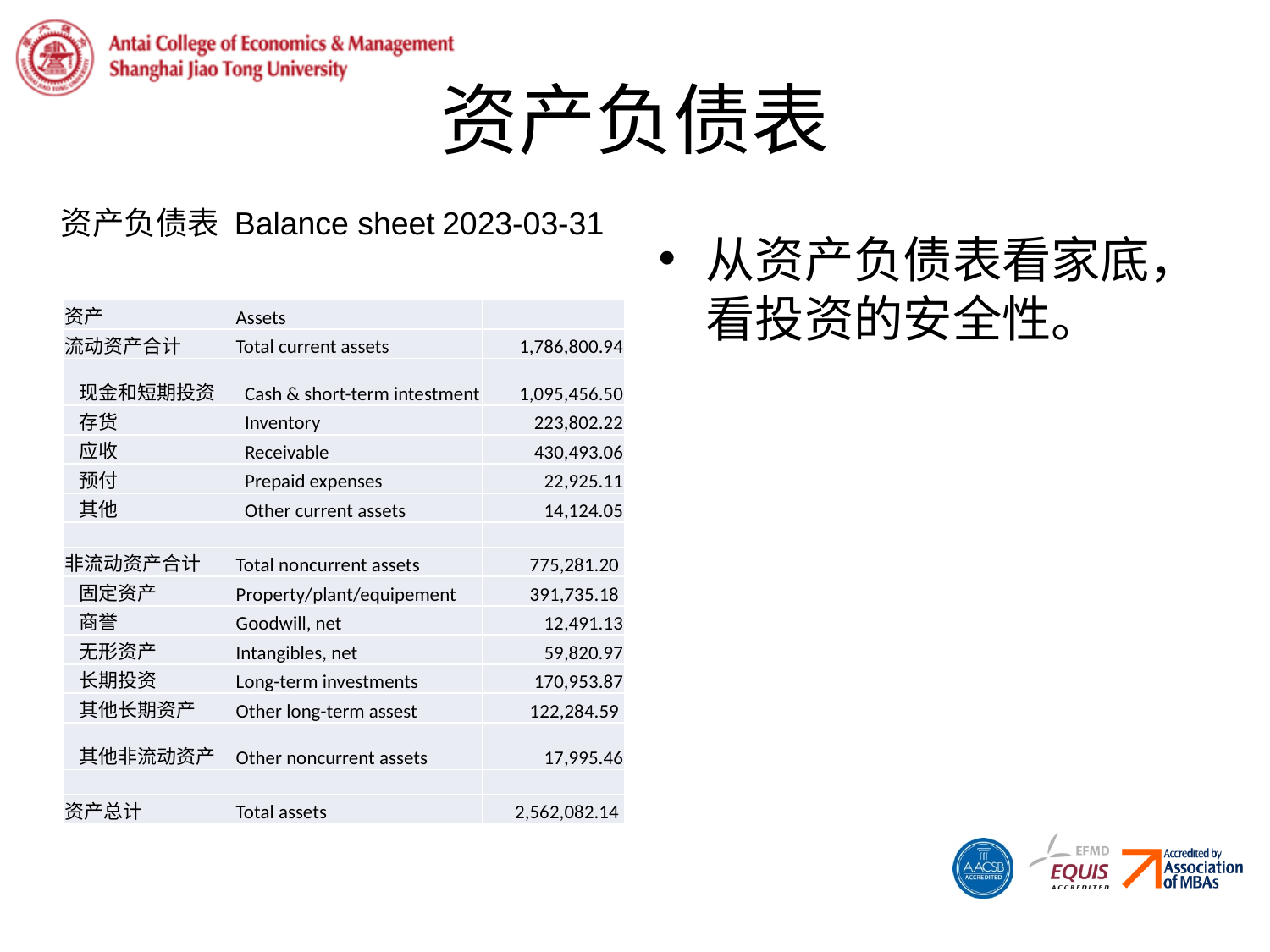

# 资产负债表
资产负债表 Balance sheet 2023-03-31
从资产负债表看家底，看投资的安全性。
| 资产 | Assets |  |
| --- | --- | --- |
| 流动资产合计 | Total current assets | 1,786,800.94 |
| 现金和短期投资 | Cash & short-term intestment | 1,095,456.50 |
| 存货 | Inventory | 223,802.22 |
| 应收 | Receivable | 430,493.06 |
| 预付 | Prepaid expenses | 22,925.11 |
| 其他 | Other current assets | 14,124.05 |
|  |  |  |
| 非流动资产合计 | Total noncurrent assets | 775,281.20 |
| 固定资产 | Property/plant/equipement | 391,735.18 |
| 商誉 | Goodwill, net | 12,491.13 |
| 无形资产 | Intangibles, net | 59,820.97 |
| 长期投资 | Long-term investments | 170,953.87 |
| 其他长期资产 | Other long-term assest | 122,284.59 |
| 其他非流动资产 | Other noncurrent assets | 17,995.46 |
|  |  |  |
| 资产总计 | Total assets | 2,562,082.14 |